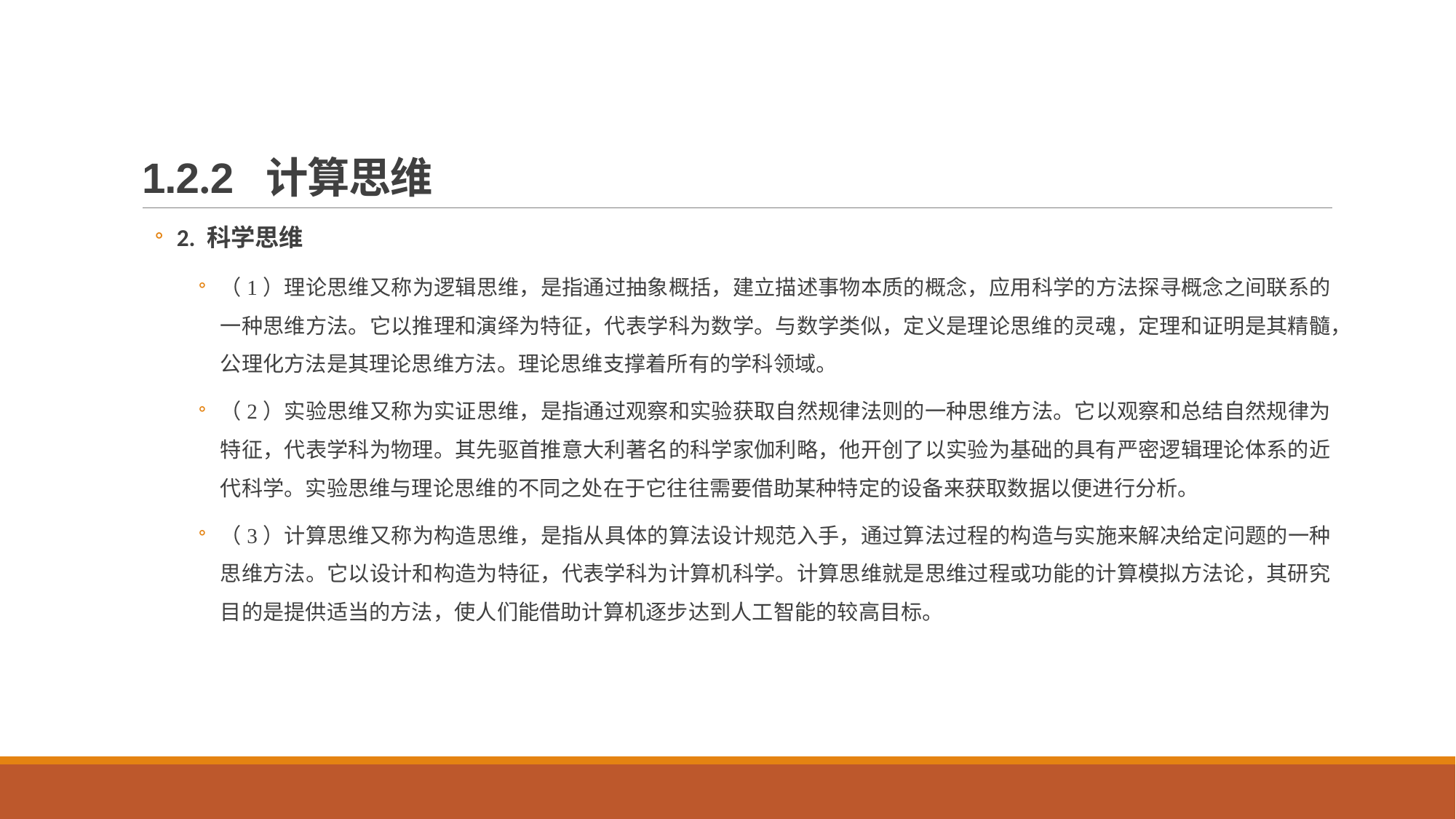

# 1.2.2  计算思维
2. 科学思维
（1）理论思维又称为逻辑思维，是指通过抽象概括，建立描述事物本质的概念，应用科学的方法探寻概念之间联系的一种思维方法。它以推理和演绎为特征，代表学科为数学。与数学类似，定义是理论思维的灵魂，定理和证明是其精髓，公理化方法是其理论思维方法。理论思维支撑着所有的学科领域。
（2）实验思维又称为实证思维，是指通过观察和实验获取自然规律法则的一种思维方法。它以观察和总结自然规律为特征，代表学科为物理。其先驱首推意大利著名的科学家伽利略，他开创了以实验为基础的具有严密逻辑理论体系的近代科学。实验思维与理论思维的不同之处在于它往往需要借助某种特定的设备来获取数据以便进行分析。
（3）计算思维又称为构造思维，是指从具体的算法设计规范入手，通过算法过程的构造与实施来解决给定问题的一种思维方法。它以设计和构造为特征，代表学科为计算机科学。计算思维就是思维过程或功能的计算模拟方法论，其研究目的是提供适当的方法，使人们能借助计算机逐步达到人工智能的较高目标。